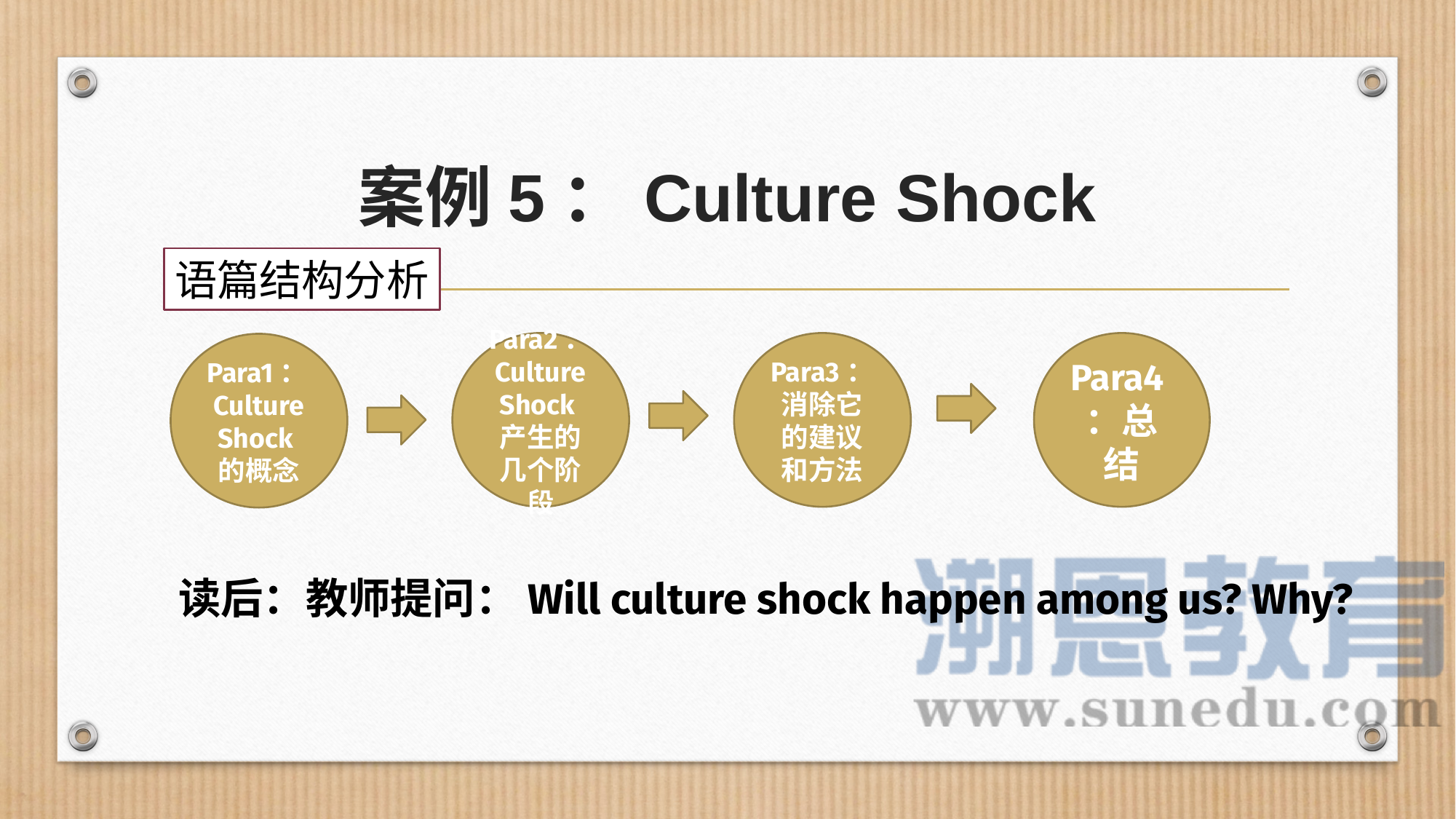

# 案例5：Culture Shock
语篇结构分析
Para3：消除它的建议和方法
Para4：总结
Para2：Culture Shock产生的几个阶段
Para1：Culture Shock的概念

读后：教师提问：Will culture shock happen among us? Why?